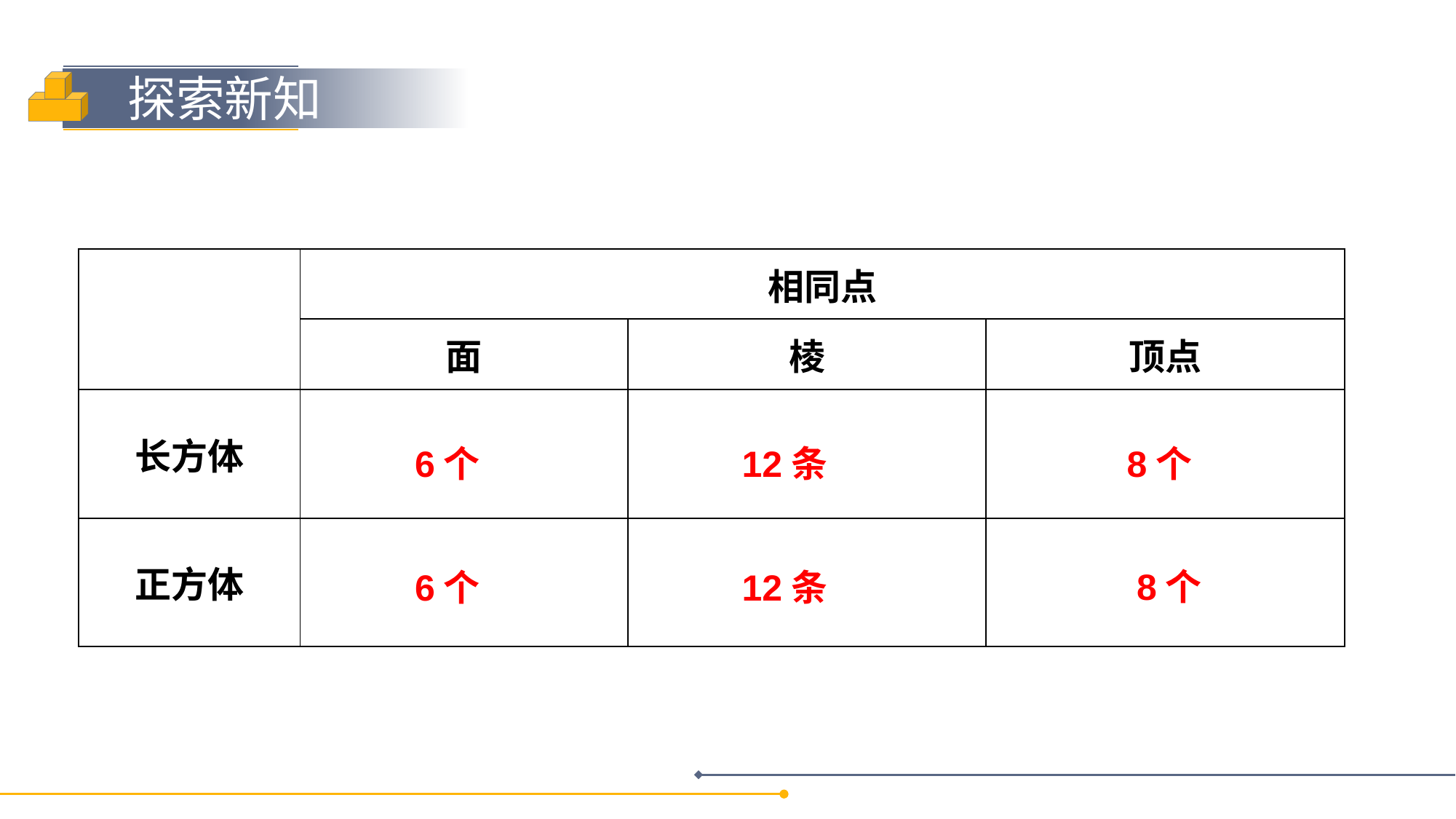

探索新知
|  | 相同点 |  |  |
| --- | --- | --- | --- |
|  | 面 | 棱 | 顶点 |
| 长方体 |  |  |  |
| 正方体 |  |  |  |
6个
12条
8个
8个
6个
12条